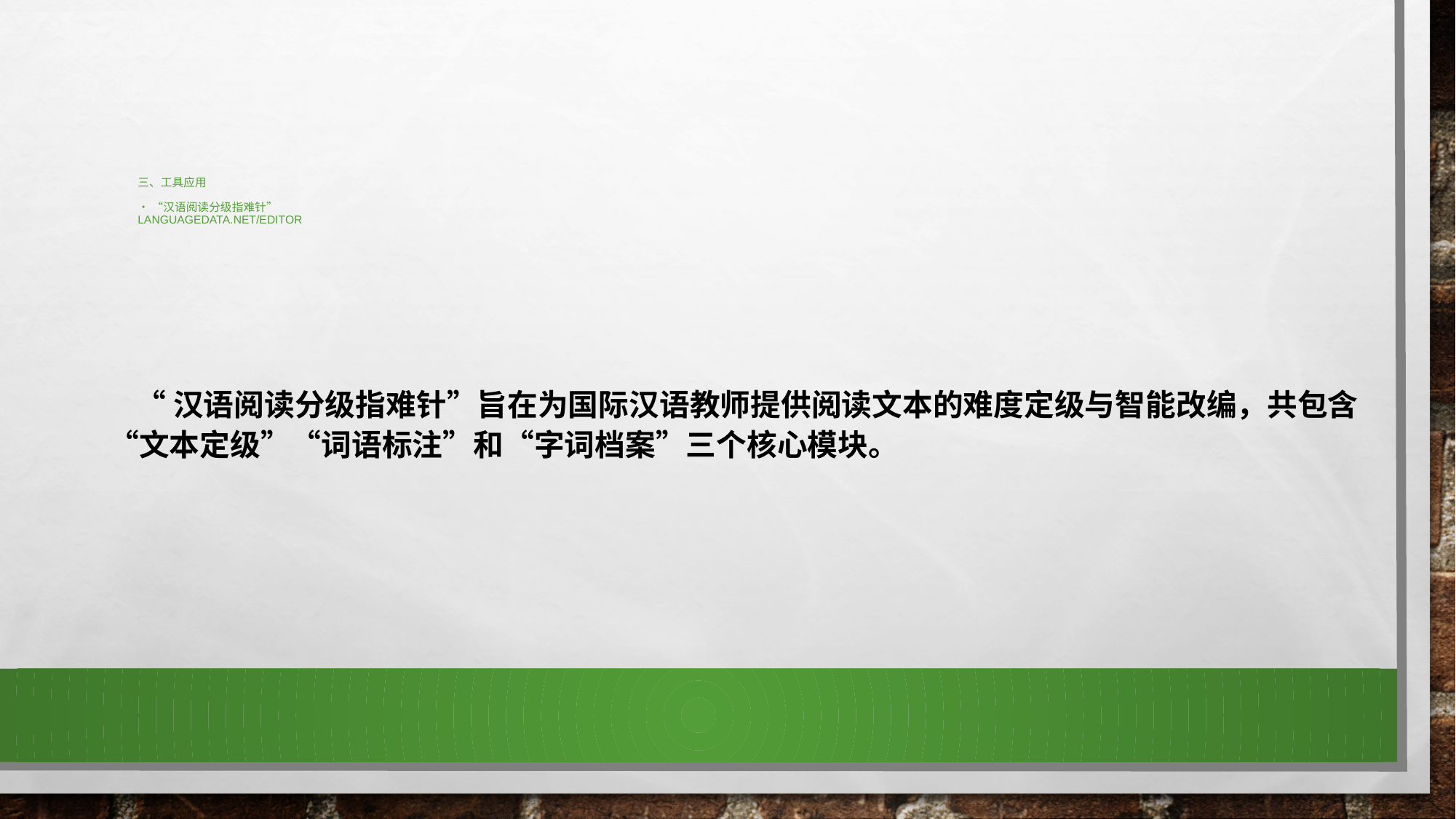

# 三、工具应用 • “汉语阅读分级指难针” languagedata.net/editor
    “汉语阅读分级指难针”旨在为国际汉语教师提供阅读文本的难度定级与智能改编，共包含“文本定级”“词语标注”和“字词档案”三个核心模块。